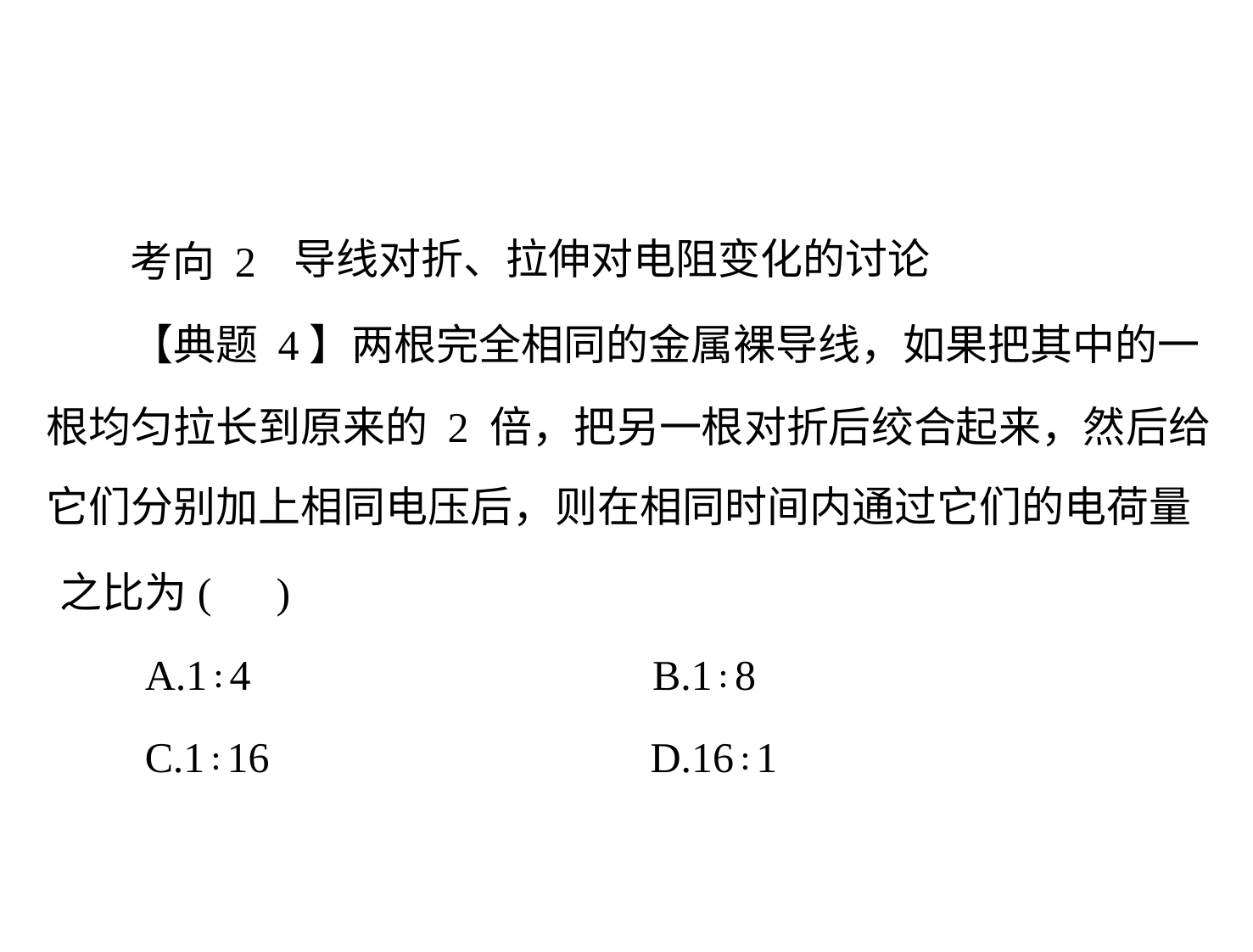

考向 2
导线对折、拉伸对电阻变化的讨论
	【典题 4】两根完全相同的金属裸导线，如果把其中的一

根均匀拉长到原来的 2 倍，把另一根对折后绞合起来，然后给

它们分别加上相同电压后，则在相同时间内通过它们的电荷量
之比为(

	A.1∶4
)
B.1∶8
C.1∶16
D.16∶1